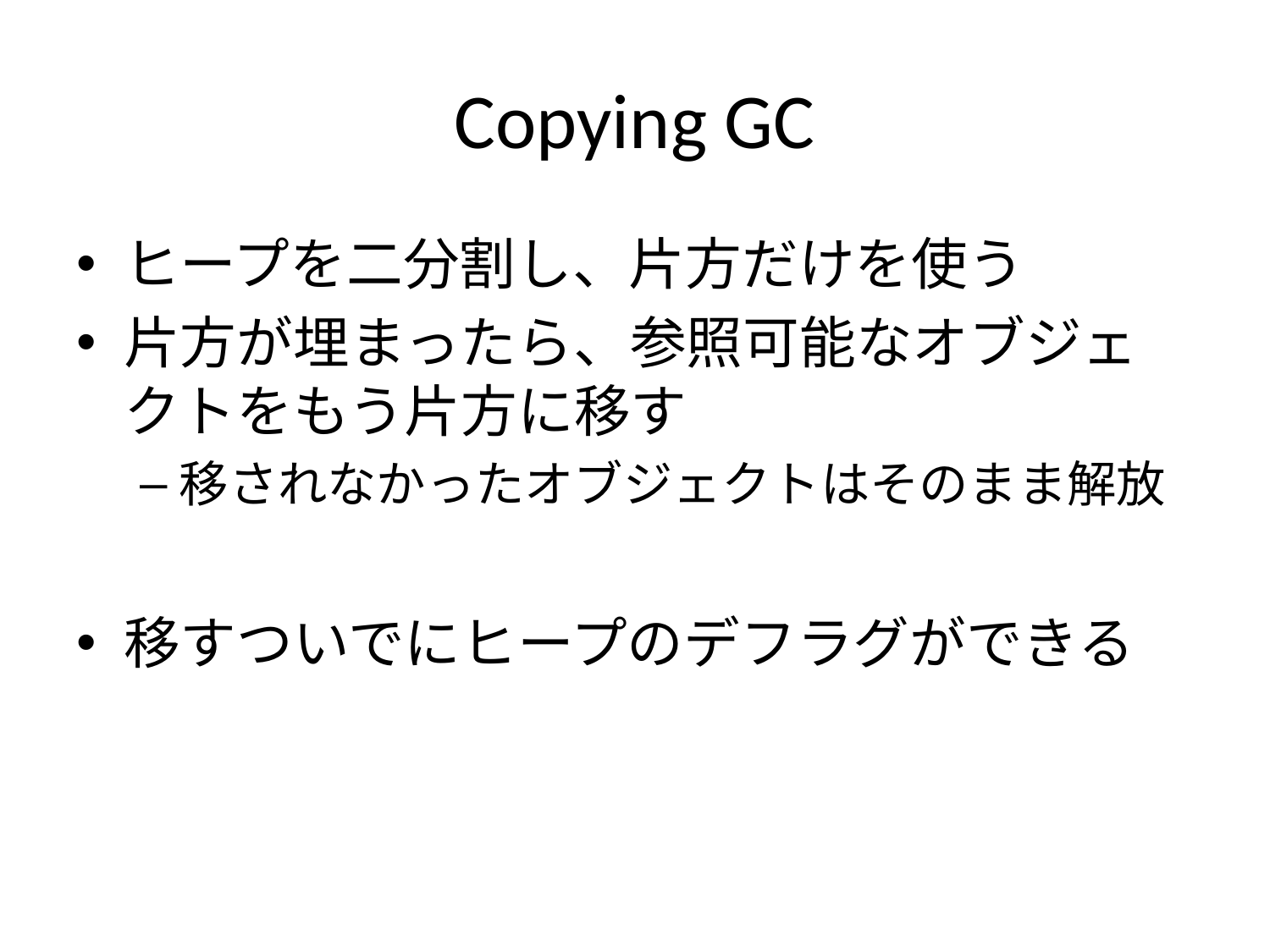

# Copying GC
ヒープを二分割し、片方だけを使う
片方が埋まったら、参照可能なオブジェクトをもう片方に移す
移されなかったオブジェクトはそのまま解放

移すついでにヒープのデフラグができる